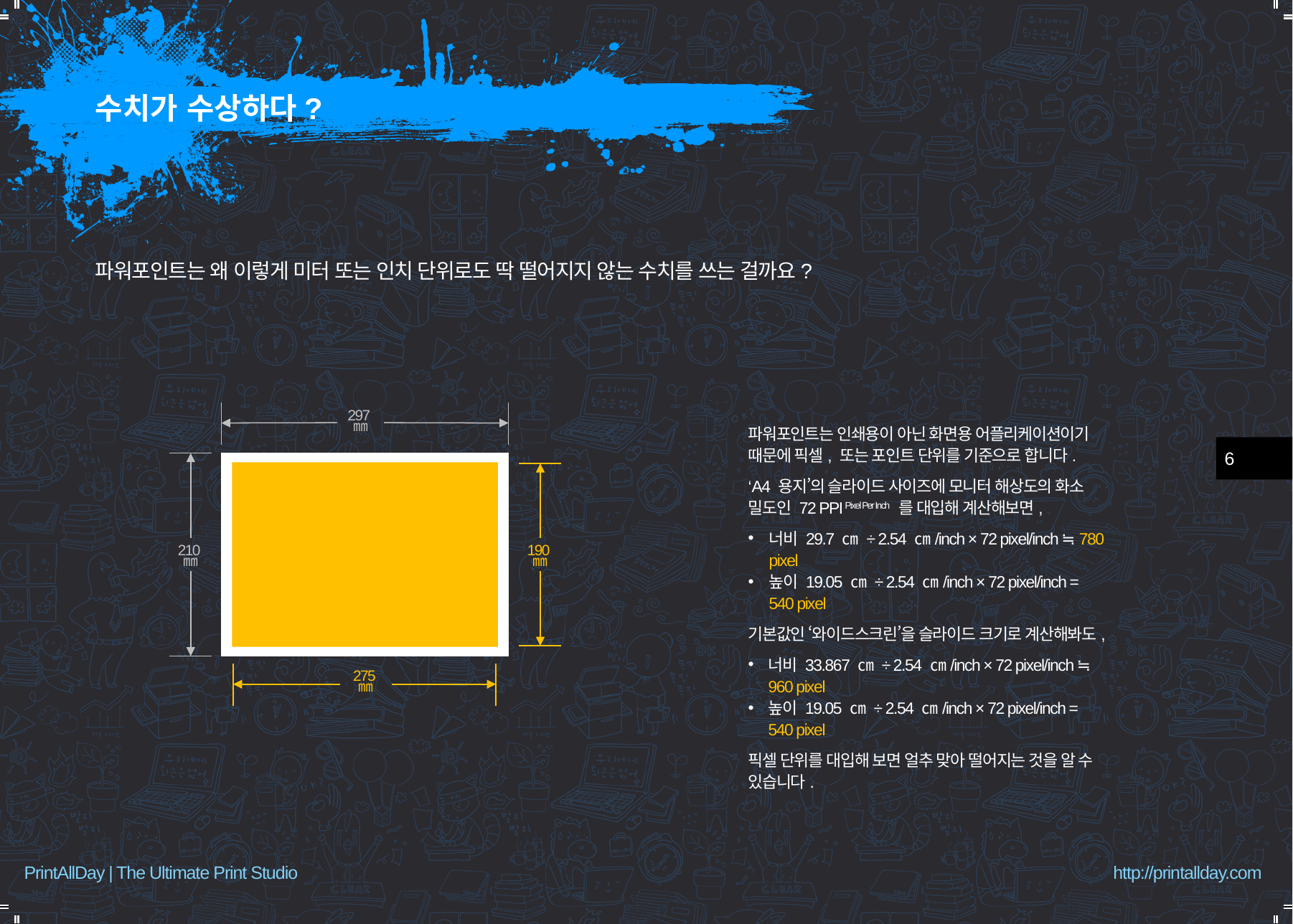

# 수치가 수상하다?
파워포인트는 왜 이렇게 미터 또는 인치 단위로도 딱 떨어지지 않는 수치를 쓰는 걸까요?
297
㎜

210
㎜
190
㎜
275
㎜
파워포인트는 인쇄용이 아닌 화면용 어플리케이션이기 때문에 픽셀, 또는 포인트 단위를 기준으로 합니다.
‘A4 용지’의 슬라이드 사이즈에 모니터 해상도의 화소 밀도인 72 PPI Pixel Per Inch 를 대입해 계산해보면,
너비 29.7 ㎝ ÷ 2.54 ㎝/inch × 72 pixel/inch ≒ 780 pixel
높이 19.05 ㎝ ÷ 2.54 ㎝/inch × 72 pixel/inch = 540 pixel
기본값인 ‘와이드스크린’을 슬라이드 크기로 계산해봐도,
너비 33.867 ㎝ ÷ 2.54 ㎝/inch × 72 pixel/inch ≒ 960 pixel
높이 19.05 ㎝ ÷ 2.54 ㎝/inch × 72 pixel/inch = 540 pixel
픽셀 단위를 대입해 보면 얼추 맞아 떨어지는 것을 알 수 있습니다.
6